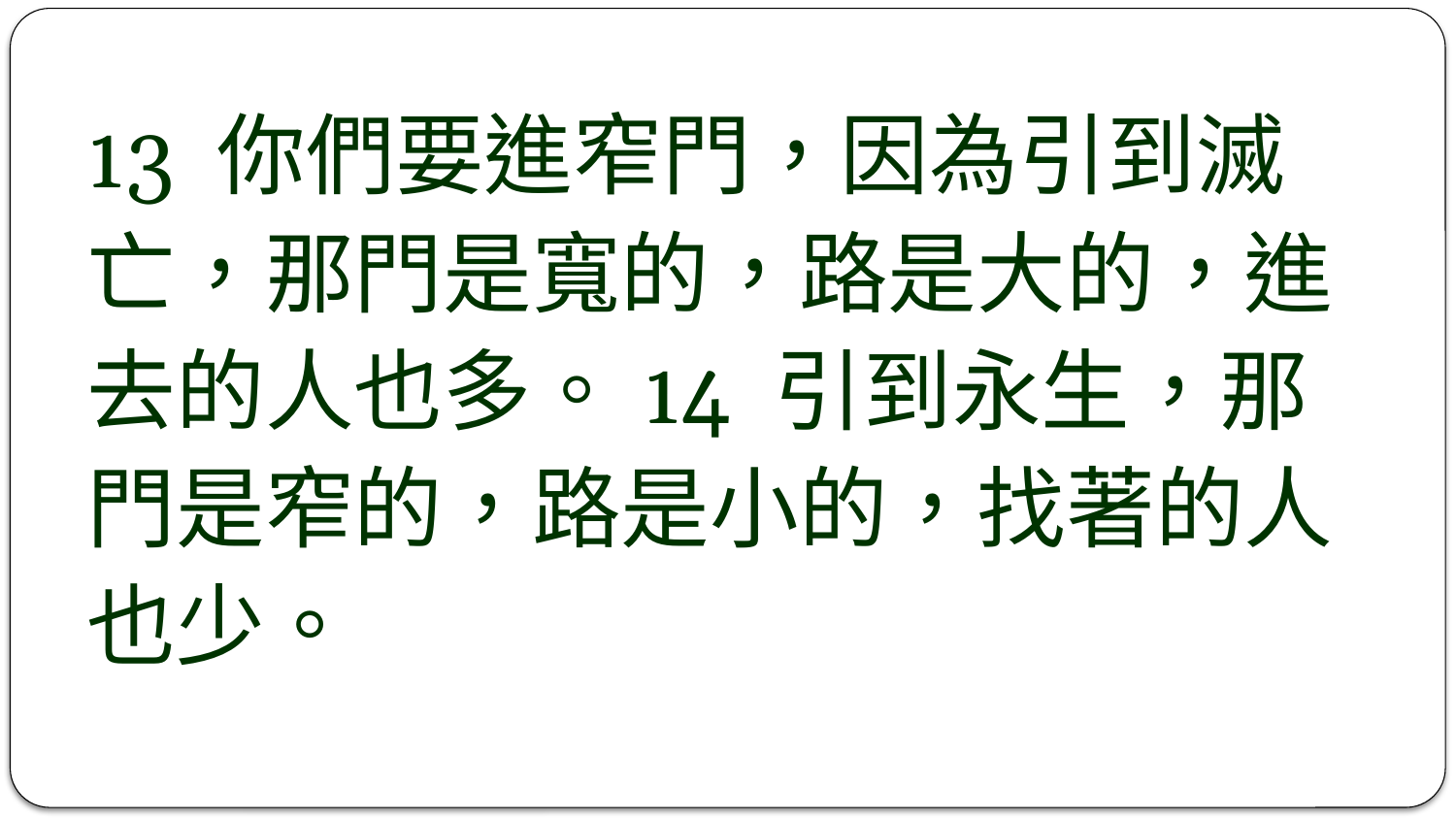

13 你們要進窄門，因為引到滅亡，那門是寬的，路是大的，進去的人也多。14 引到永生，那門是窄的，路是小的，找著的人也少。